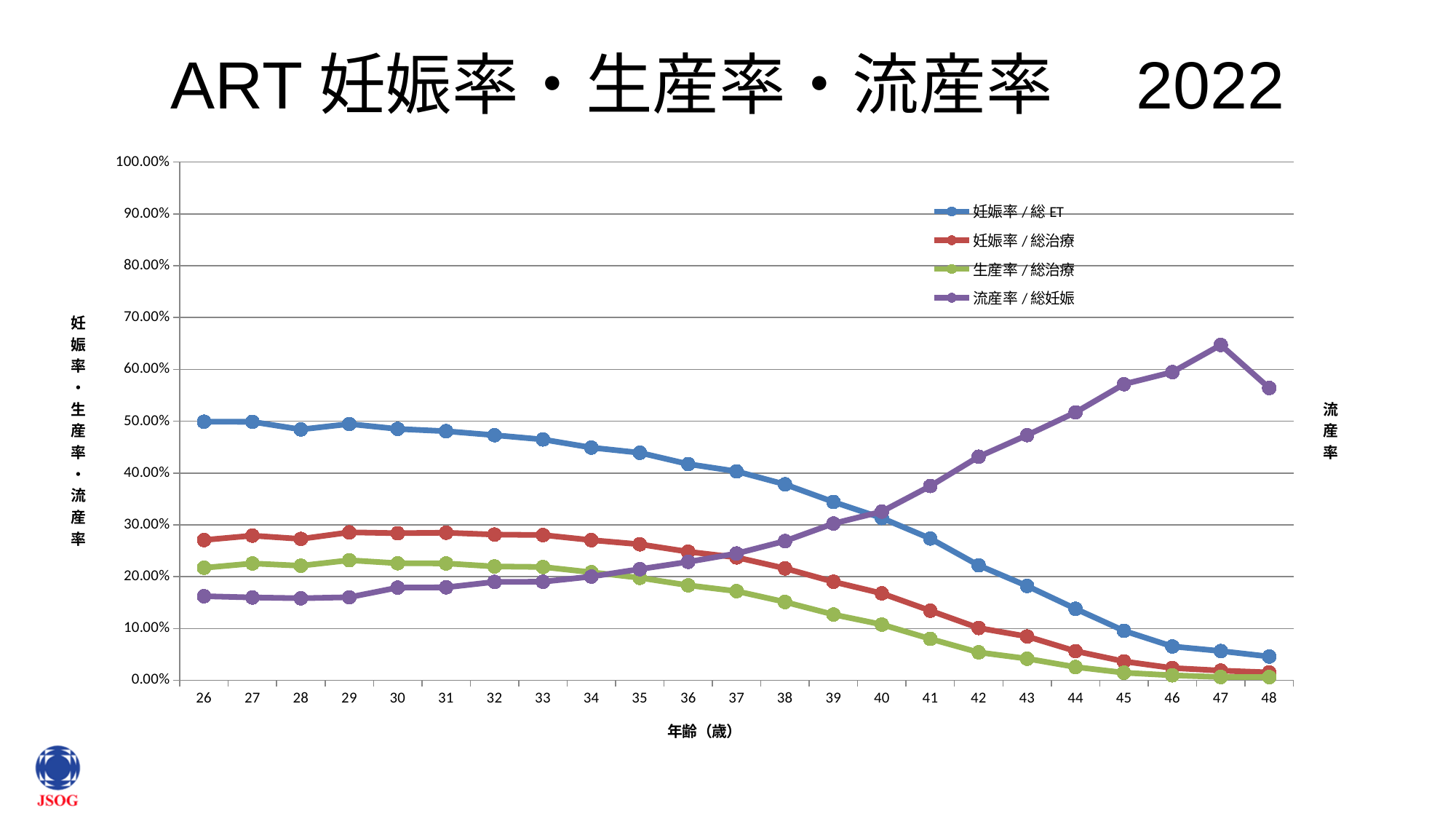

# ART妊娠率・生産率・流産率　2022

### Chart

| Category | 妊娠率/総ET | 妊娠率/総治療 | 生産率/総治療 | 流産率/総妊娠 |
|---|---|---|---|---|
| 26 | 0.49900464499004643 | 0.2707958228303925 | 0.21714079942383868 | 0.1622340425531915 |
| 27 | 0.4988179669030733 | 0.2792060491493384 | 0.22551984877126655 | 0.15978334461746785 |
| 28 | 0.48404701931150296 | 0.2728348319924278 | 0.22113109323237104 | 0.1582827406764961 |
| 29 | 0.49461298554011907 | 0.28558565932716706 | 0.2317262830482115 | 0.16021782745772428 |
| 30 | 0.48509881836243857 | 0.2838697833802472 | 0.22592093990943582 | 0.17891787023065317 |
| 31 | 0.4806829941359089 | 0.2848091564048848 | 0.2255888815083542 | 0.17940437746681018 |
| 32 | 0.4730659883285949 | 0.2812597304390374 | 0.21969663271206796 | 0.18994148347303494 |
| 33 | 0.4647851512840071 | 0.28033585093739216 | 0.21868650078595253 | 0.19023522975929977 |
| 34 | 0.449058479209233 | 0.27052561543579506 | 0.20851630073186958 | 0.20019675356615838 |
| 35 | 0.4390957715208396 | 0.2624800168913824 | 0.1978101529273369 | 0.21454837968283152 |
| 36 | 0.4172690170624969 | 0.24814316626703317 | 0.1833732966840166 | 0.22861183125147302 |
| 37 | 0.4031573116691285 | 0.23717583163611677 | 0.17202987101154107 | 0.2447904740096176 |
| 38 | 0.3781672953183936 | 0.21602027883396704 | 0.15107731305449937 | 0.26871626378784325 |
| 39 | 0.3442711135018827 | 0.19017142857142857 | 0.12685714285714286 | 0.30252403846153847 |
| 40 | 0.3131361461505002 | 0.1677971237442603 | 0.10759154371489173 | 0.3256007778858175 |
| 41 | 0.2736293474992483 | 0.13435369964812127 | 0.07994783336204139 | 0.3749084249084249 |
| 42 | 0.22189885496183206 | 0.10090031456774054 | 0.05388870810283111 | 0.4315201032036121 |
| 43 | 0.1821199220722996 | 0.08455894669838186 | 0.041743441991356496 | 0.47305863708399365 |
| 44 | 0.13803339517625232 | 0.056295399515738496 | 0.02562550443906376 | 0.5170250896057348 |
| 45 | 0.09549795361527967 | 0.03649906890130354 | 0.014674115456238361 | 0.5714285714285714 |
| 46 | 0.06533700137551582 | 0.0236937273974311 | 0.009602194787379973 | 0.5947368421052631 |
| 47 | 0.05644090305444887 | 0.018714222809335095 | 0.006384852487890797 | 0.6470588235294118 |
| 48 | 0.045828437132784956 | 0.015228426395939087 | 0.006247559547051933 | 0.5641025641025641 |